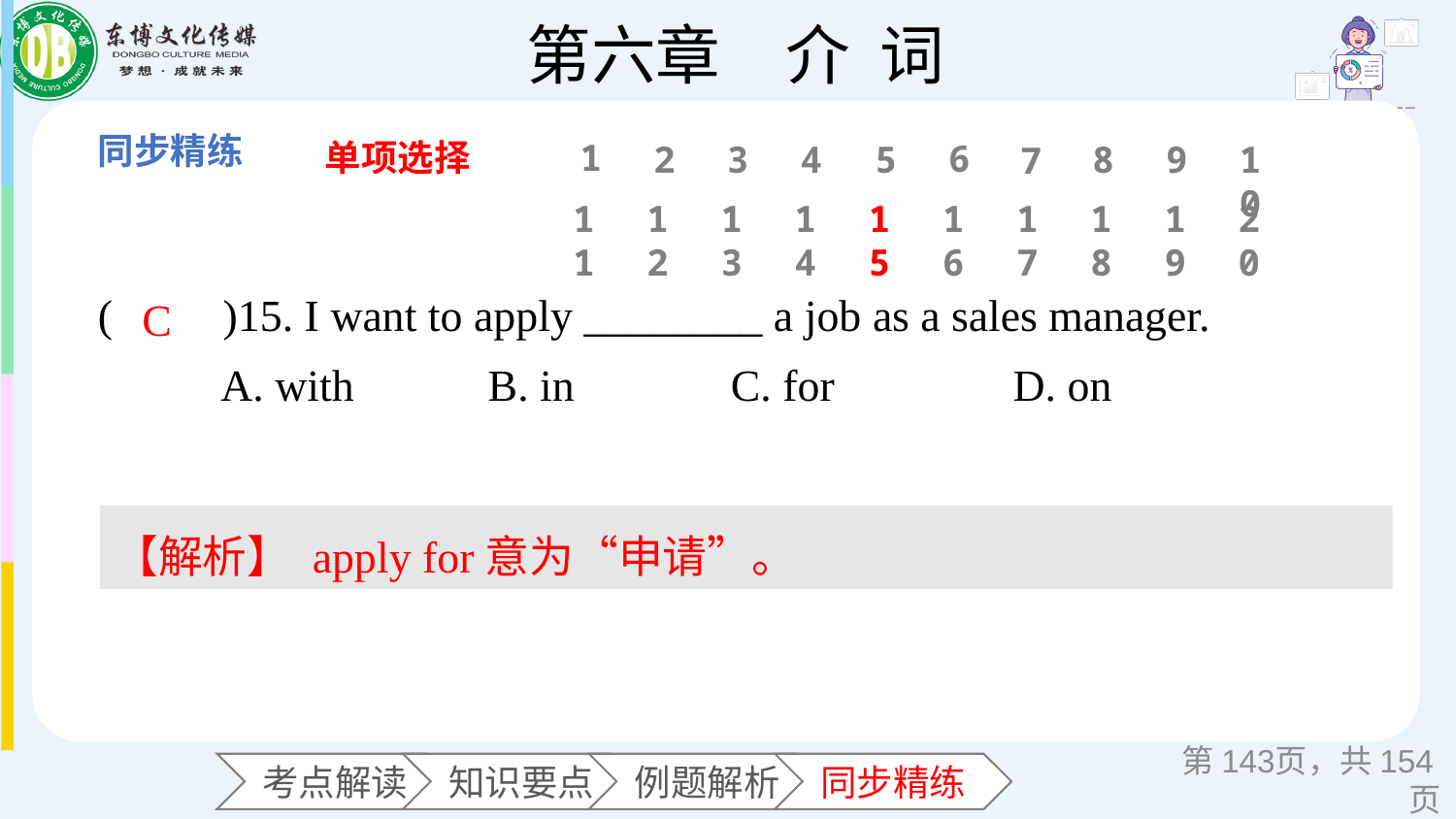

单项选择
1
6
2
3
4
5
8
9
10
7
11
12
13
14
15
16
17
18
19
20
(　　)15. I want to apply ________ a job as a sales manager.
           A. with            B. in              C. for                D. on
C
【解析】 apply for意为“申请”。
第143页，共154页